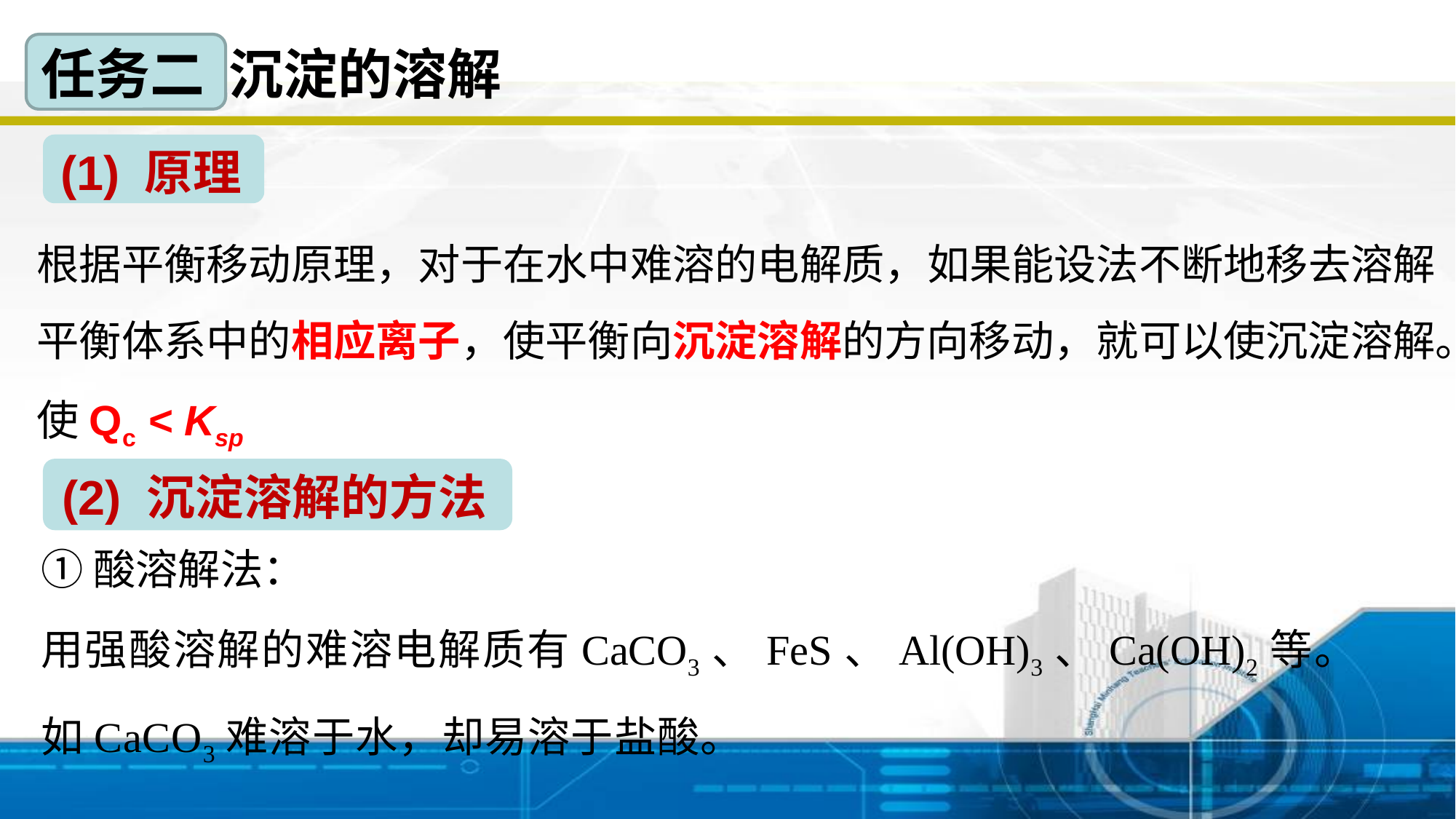

任务二  沉淀的溶解

(1) 原理
根据平衡移动原理，对于在水中难溶的电解质，如果能设法不断地移去溶解平衡体系中的相应离子，使平衡向沉淀溶解的方向移动，就可以使沉淀溶解。使Qc < Ksp

(2) 沉淀溶解的方法
①酸溶解法：
用强酸溶解的难溶电解质有CaCO3、FeS、Al(OH)3、Ca(OH)2等。如CaCO3难溶于水，却易溶于盐酸。